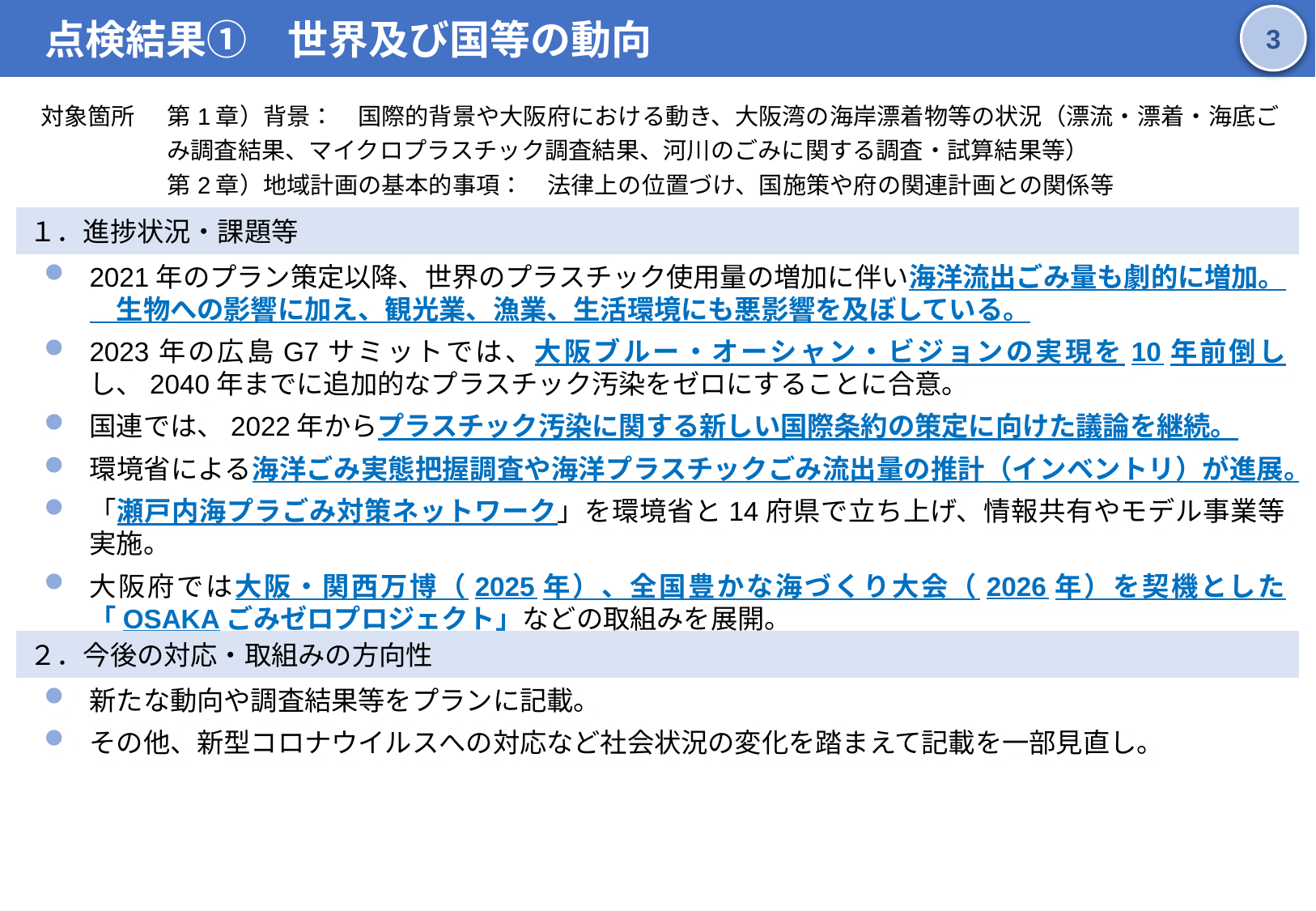

点検結果①　世界及び国等の動向
3
| 対象箇所 | 第1章）背景：　国際的背景や大阪府における動き、大阪湾の海岸漂着物等の状況（漂流・漂着・海底ごみ調査結果、マイクロプラスチック調査結果、河川のごみに関する調査・試算結果等） 第2章）地域計画の基本的事項：　法律上の位置づけ、国施策や府の関連計画との関係等 |
| --- | --- |
１．進捗状況・課題等
2021年のプラン策定以降、世界のプラスチック使用量の増加に伴い海洋流出ごみ量も劇的に増加。　生物への影響に加え、観光業、漁業、生活環境にも悪影響を及ぼしている。
2023年の広島G7サミットでは、大阪ブルー・オーシャン・ビジョンの実現を10年前倒しし、2040年までに追加的なプラスチック汚染をゼロにすることに合意。
国連では、2022年からプラスチック汚染に関する新しい国際条約の策定に向けた議論を継続。
環境省による海洋ごみ実態把握調査や海洋プラスチックごみ流出量の推計（インベントリ）が進展。
「瀬戸内海プラごみ対策ネットワーク」を環境省と14府県で立ち上げ、情報共有やモデル事業等実施。
大阪府では大阪・関西万博（2025年）、全国豊かな海づくり大会（2026年）を契機とした「OSAKAごみゼロプロジェクト」などの取組みを展開。
２．今後の対応・取組みの方向性
新たな動向や調査結果等をプランに記載。
その他、新型コロナウイルスへの対応など社会状況の変化を踏まえて記載を一部見直し。